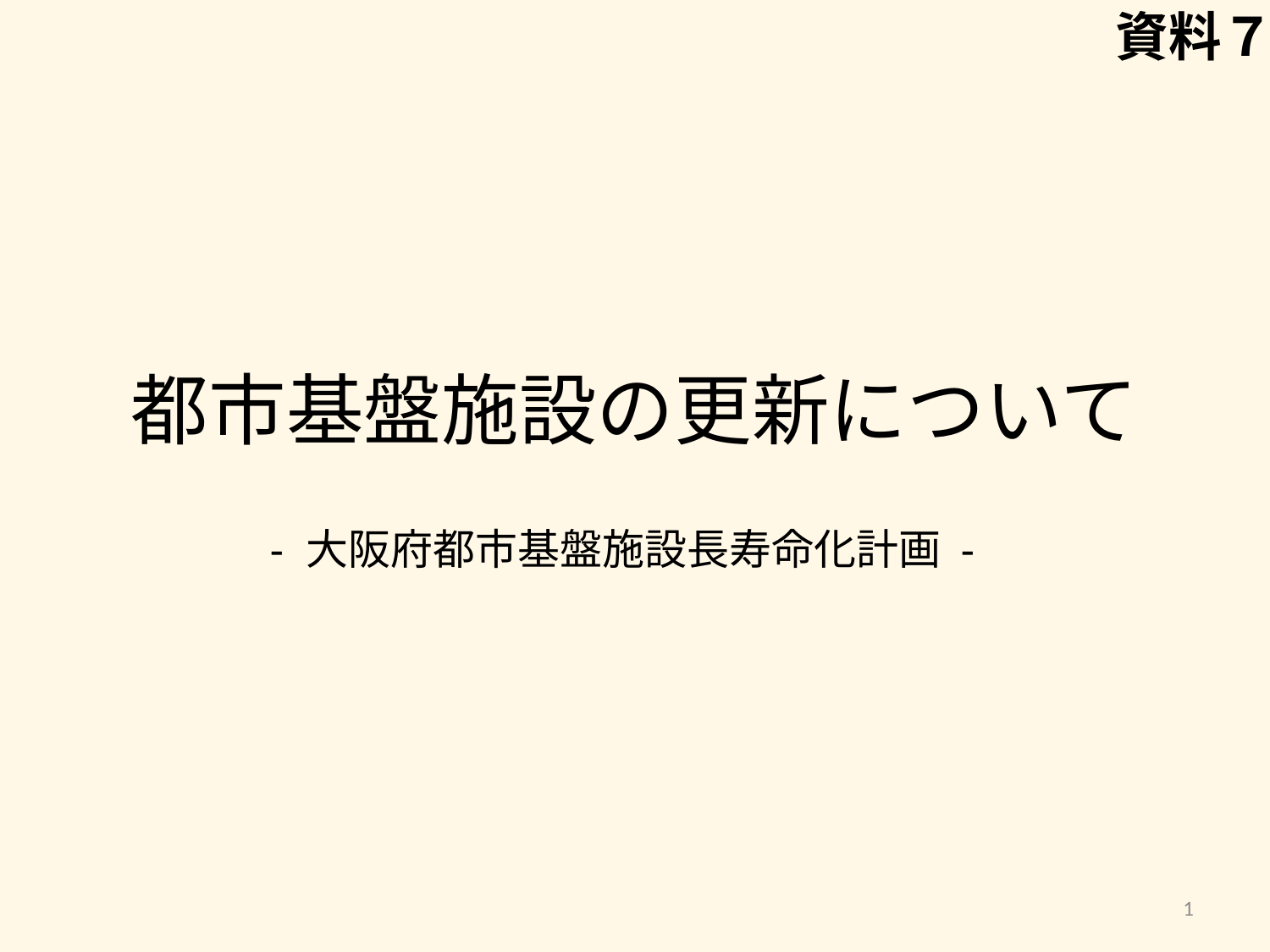

資料７
# 都市基盤施設の更新について
- 大阪府都市基盤施設長寿命化計画 -
1